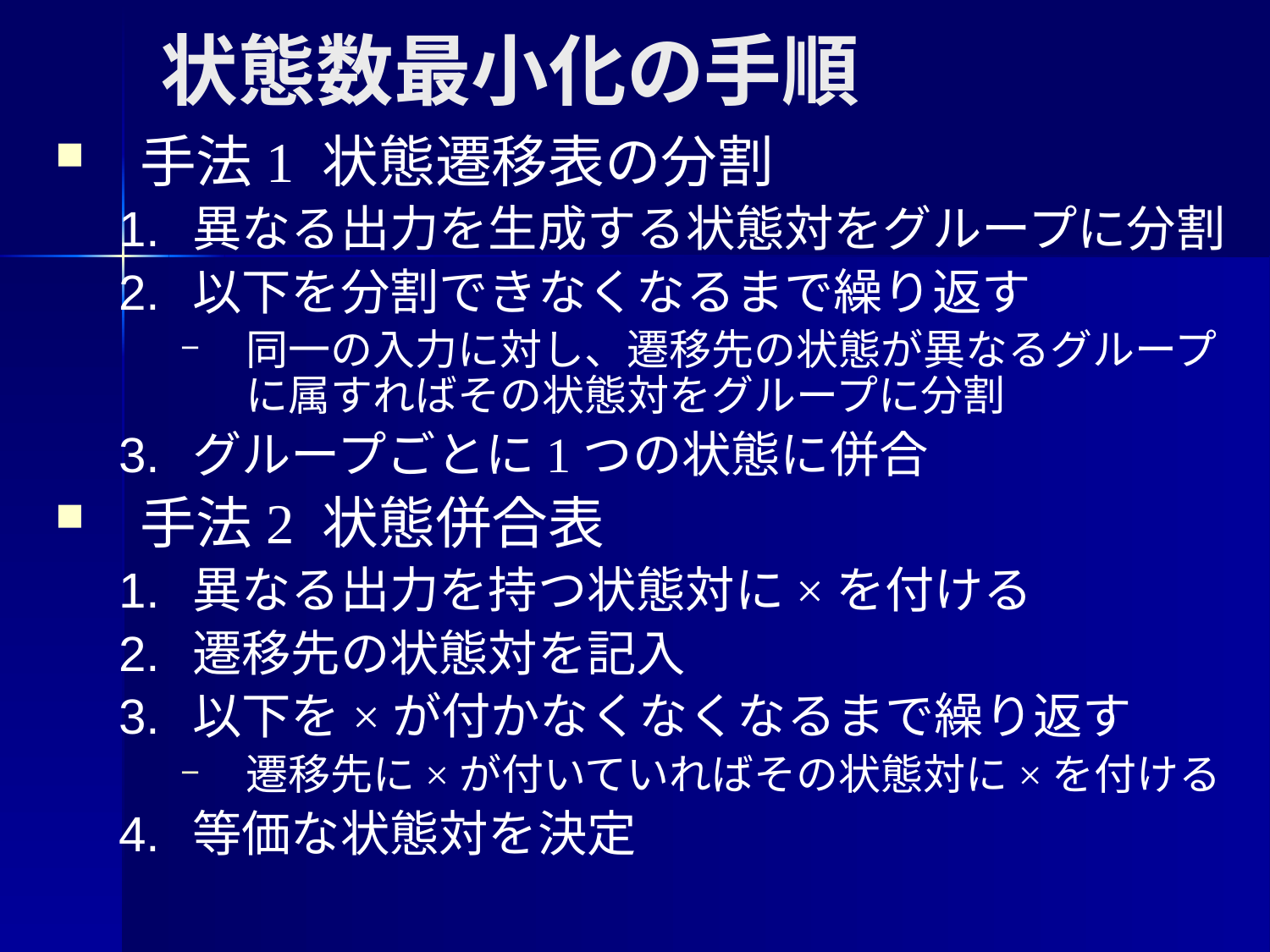

# 状態数最小化の手順
手法1 状態遷移表の分割
異なる出力を生成する状態対をグループに分割
以下を分割できなくなるまで繰り返す
同一の入力に対し、遷移先の状態が異なるグループに属すればその状態対をグループに分割
グループごとに1つの状態に併合
手法2 状態併合表
異なる出力を持つ状態対に×を付ける
遷移先の状態対を記入
以下を×が付かなくなくなるまで繰り返す
遷移先に×が付いていればその状態対に×を付ける
等価な状態対を決定